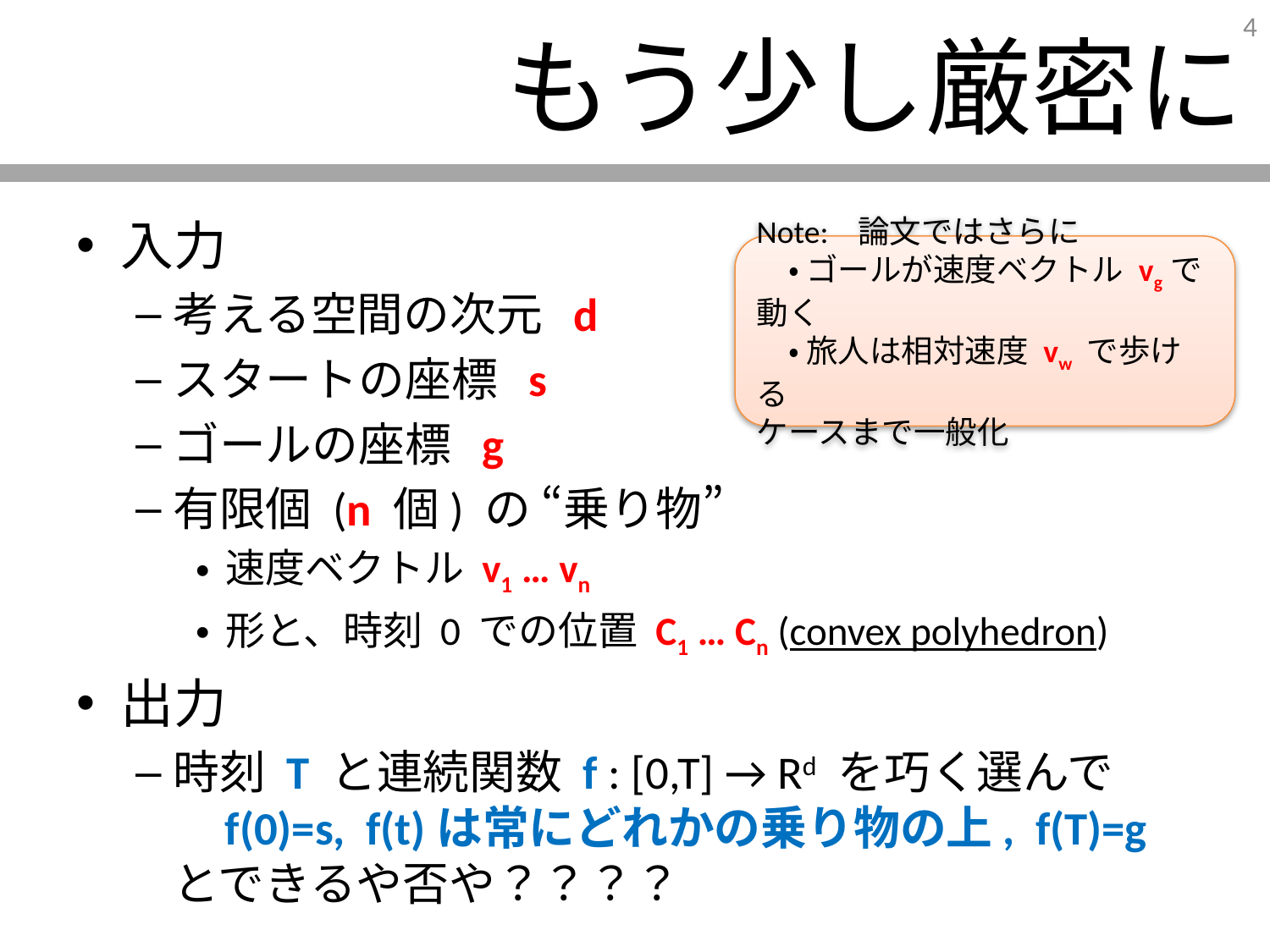

# もう少し厳密に
入力
考える空間の次元  d
スタートの座標  s
ゴールの座標  g
有限個 (n 個) の “乗り物”
速度ベクトル v1 … vn
形と、時刻 0 での位置 C1 … Cn (convex polyhedron)
出力
時刻 T と連続関数 f : [0,T] → Rd を巧く選んで
    f(0)=s,  f(t)は常にどれかの乗り物の上,  f(T)=g
とできるや否や？？？？
Note:   論文ではさらに
　・ ゴールが速度ベクトル vgで動く
　・ 旅人は相対速度 vw で歩ける
ケースまで一般化